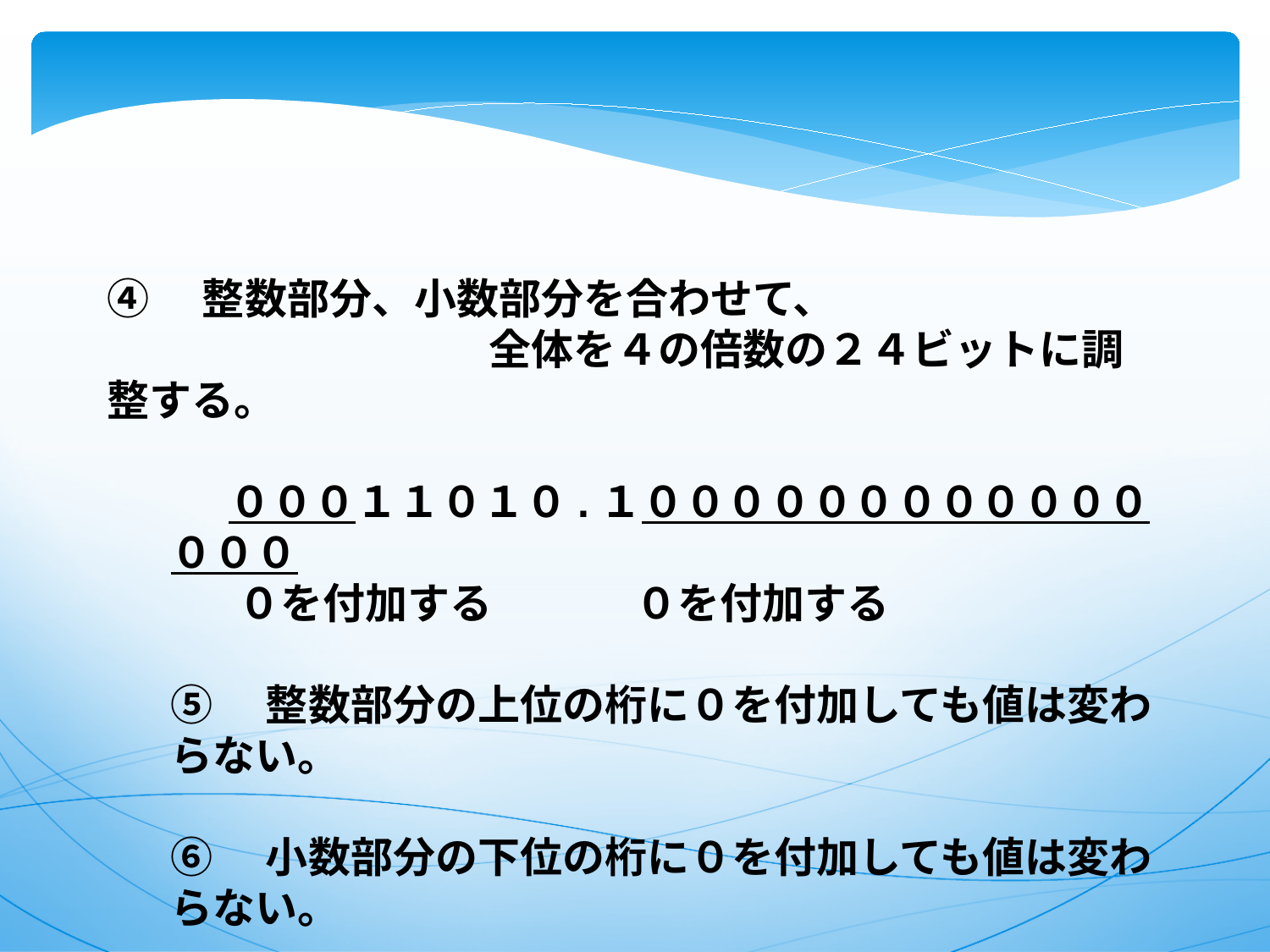

④　整数部分、小数部分を合わせて、
　　　　　　　　　全体を４の倍数の２４ビットに調整する。

     ０００１１０１０.１０００００００００００００００
      ０を付加する               ０を付加する

⑤　整数部分の上位の桁に０を付加しても値は変わらない。

⑥　小数部分の下位の桁に０を付加しても値は変わらない。